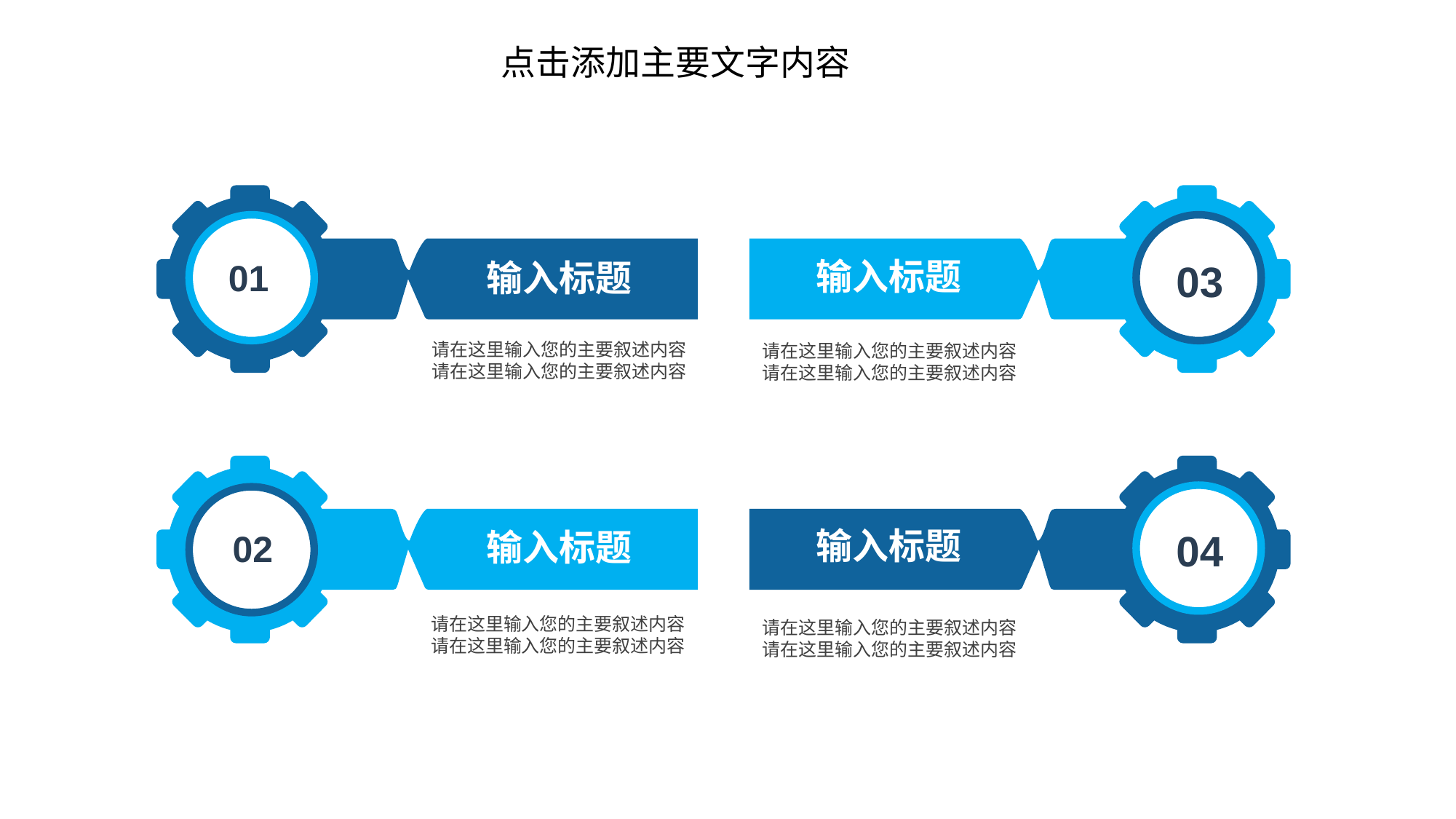

01
输入标题

输入标题
03
请在这里输入您的主要叙述内容
请在这里输入您的主要叙述内容

请在这里输入您的主要叙述内容
请在这里输入您的主要叙述内容

输入标题
02

输入标题
04
请在这里输入您的主要叙述内容
请在这里输入您的主要叙述内容

请在这里输入您的主要叙述内容
请在这里输入您的主要叙述内容